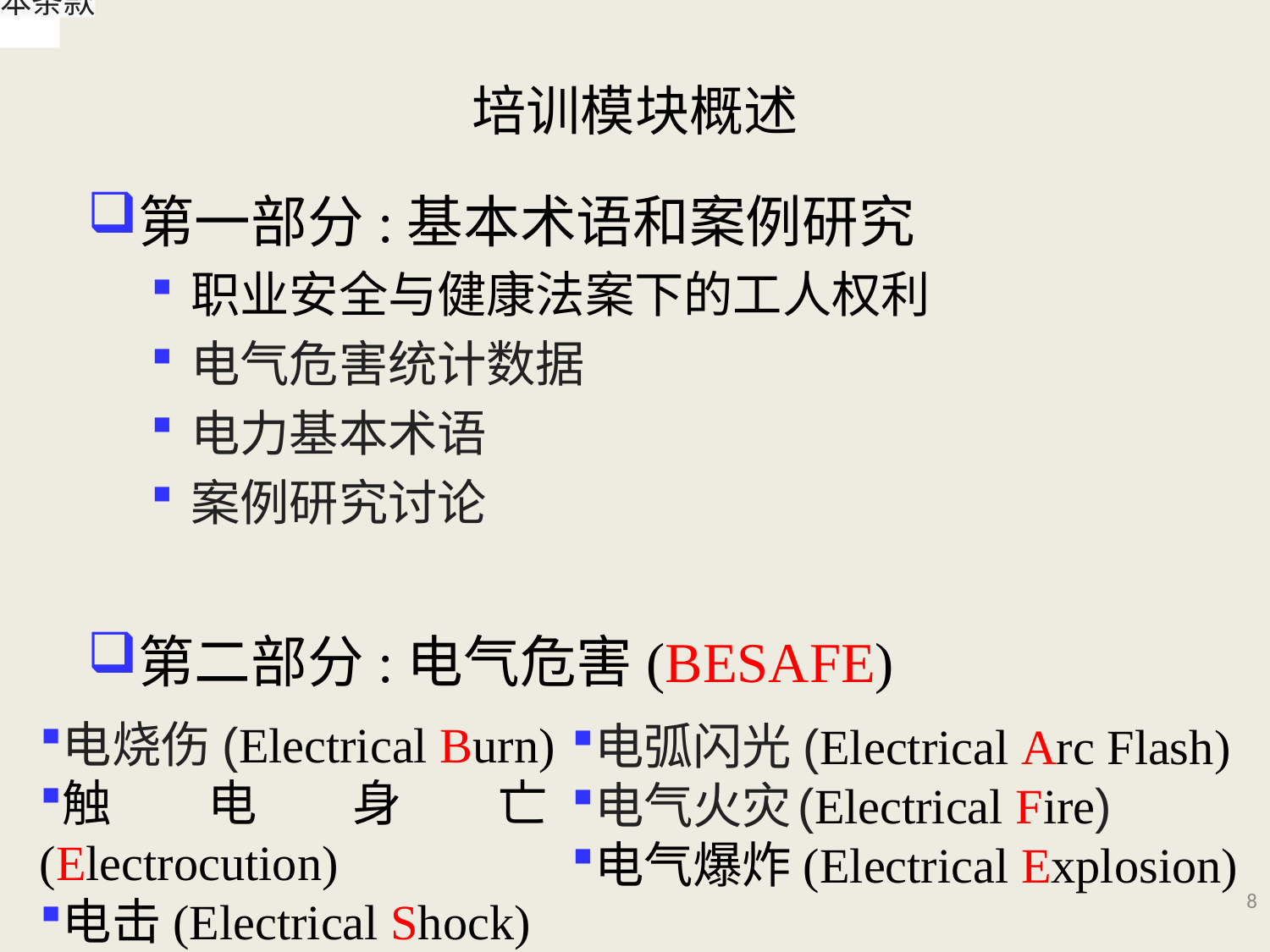

学习发音

电力基本条款

# 培训模块概述
第一部分:基本术语和案例研究
职业安全与健康法案下的工人权利
电气危害统计数据
电力基本术语
案例研究讨论

第二部分:电气危害(BESAFE)

电烧伤(Electrical Burn)
触电身亡(Electrocution)
电击(Electrical Shock)
电弧闪光(Electrical Arc Flash)
电气火灾 (Electrical Fire)
电气爆炸(Electrical Explosion)
8